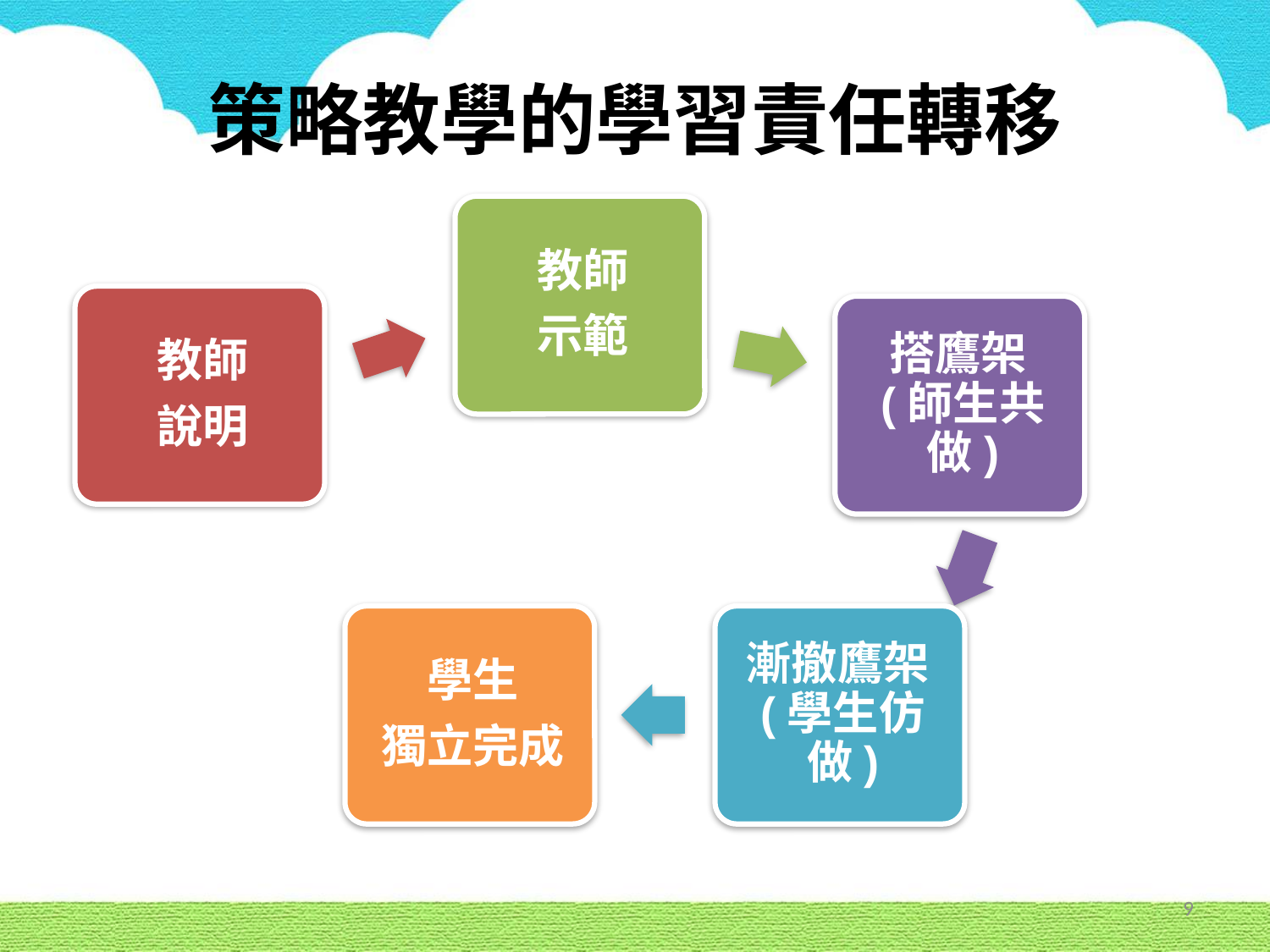

# 策略教學的學習責任轉移
教師
說明

教師
示範

搭鷹架  (師生共做)

漸撤鷹架(學生仿做)

學生
獨立完成
9